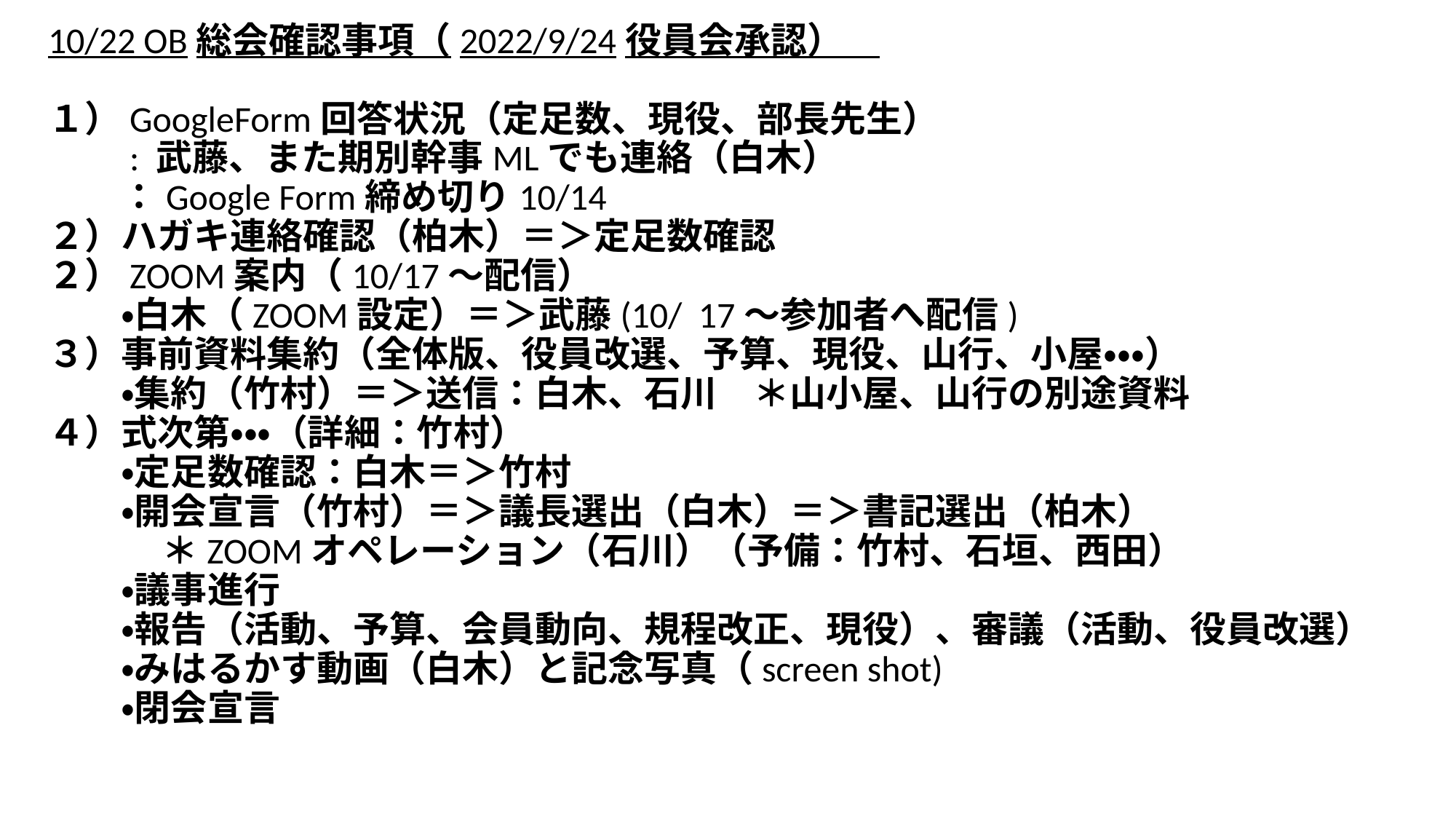

# 10/22 OB総会確認事項（2022/9/24役員会承認）　 １）GoogleForm回答状況（定足数、現役、部長先生） 　　: 武藤、また期別幹事MLでも連絡（白木） 　　：Google Form締め切り10/14 ２）ハガキ連絡確認（柏木）＝＞定足数確認 ２）ZOOM案内（10/17～配信） 　　・白木（ZOOM設定）＝＞武藤(10/  17～参加者へ配信) ３）事前資料集約（全体版、役員改選、予算、現役、山行、小屋・・・） 　　・集約（竹村）＝＞送信：白木、石川　＊山小屋、山行の別途資料 ４）式次第・・・（詳細：竹村） 　　・定足数確認：白木＝＞竹村 　　・開会宣言（竹村）＝＞議長選出（白木）＝＞書記選出（柏木） 　　＊ZOOMオペレーション（石川）（予備：竹村、石垣、西田） 　　・議事進行　 　　・報告（活動、予算、会員動向、規程改正、現役）、審議（活動、役員改選） 　　・みはるかす動画（白木）と記念写真（screen shot) 　　・閉会宣言